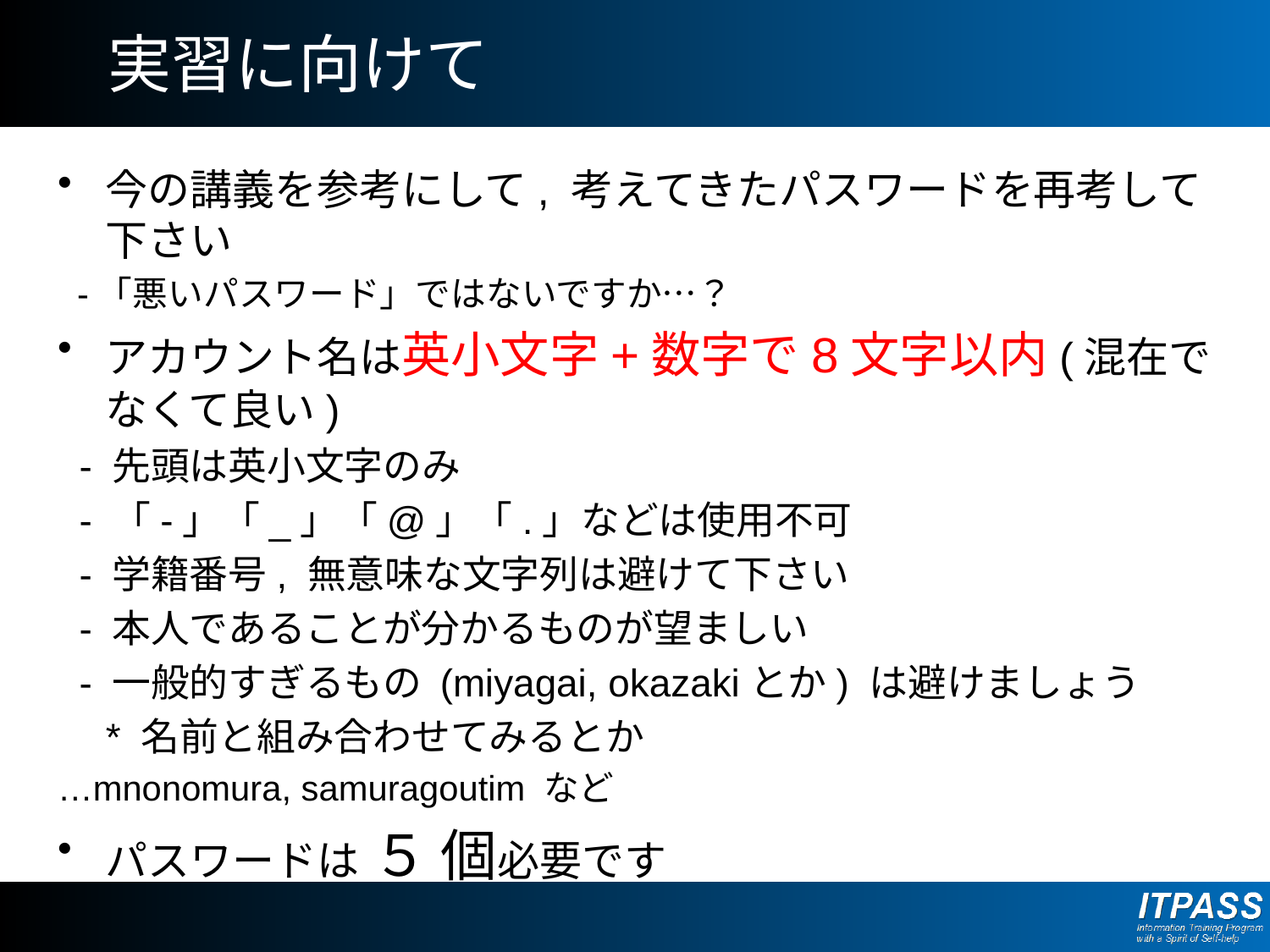

# 実習に向けて
今の講義を参考にして, 考えてきたパスワードを再考して下さい
  -「悪いパスワード」ではないですか…？
アカウント名は英小文字+数字で8文字以内(混在でなくて良い)
  - 先頭は英小文字のみ
  - 「-」「_」「@」「.」などは使用不可
  - 学籍番号, 無意味な文字列は避けて下さい
  - 本人であることが分かるものが望ましい
  - 一般的すぎるもの (miyagai, okazakiとか) は避けましょう
　* 名前と組み合わせてみるとか
…mnonomura, samuragoutim など
パスワードは ５ 個必要です